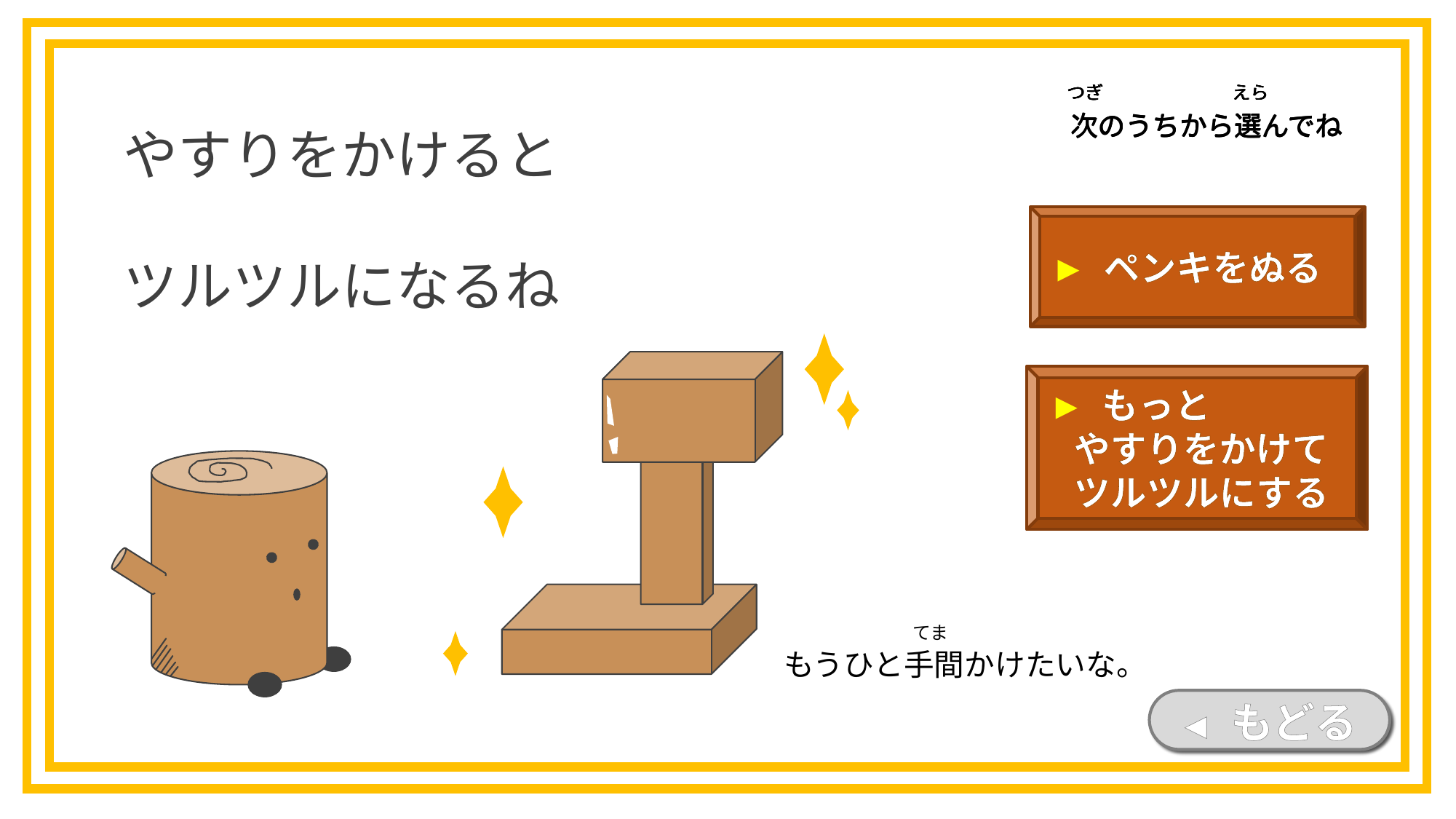

やすりをかけると
ツルツルになるね
つぎ
えら
次のうちから選んでね
つぎ
えら
次のうちから選んでね
つぎ
えら
次のうちから選んでね
つぎ
えら
次のうちから選んでね
► ペンキをぬる

► もっと
  やすりをかけて
  ツルツルにする

てま
もうひと手間かけたいな。

◄ もどる